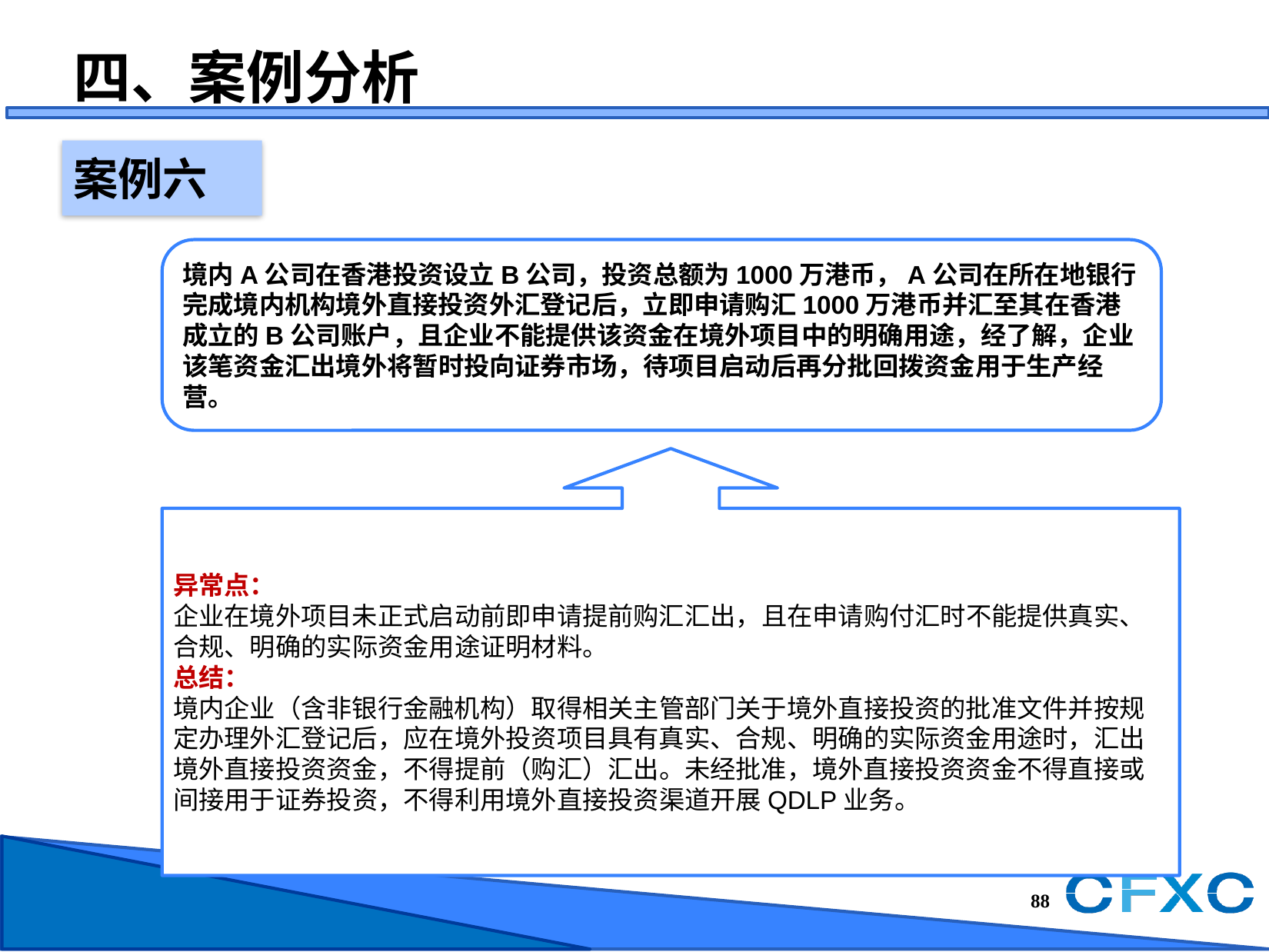

四、案例分析
案例六
境内A公司在香港投资设立B公司，投资总额为1000万港币，A公司在所在地银行完成境内机构境外直接投资外汇登记后，立即申请购汇1000万港币并汇至其在香港成立的B公司账户，且企业不能提供该资金在境外项目中的明确用途，经了解，企业该笔资金汇出境外将暂时投向证券市场，待项目启动后再分批回拨资金用于生产经营。
异常点：
企业在境外项目未正式启动前即申请提前购汇汇出，且在申请购付汇时不能提供真实、合规、明确的实际资金用途证明材料。
总结：
境内企业（含非银行金融机构）取得相关主管部门关于境外直接投资的批准文件并按规定办理外汇登记后，应在境外投资项目具有真实、合规、明确的实际资金用途时，汇出境外直接投资资金，不得提前（购汇）汇出。未经批准，境外直接投资资金不得直接或间接用于证券投资，不得利用境外直接投资渠道开展QDLP业务。
88